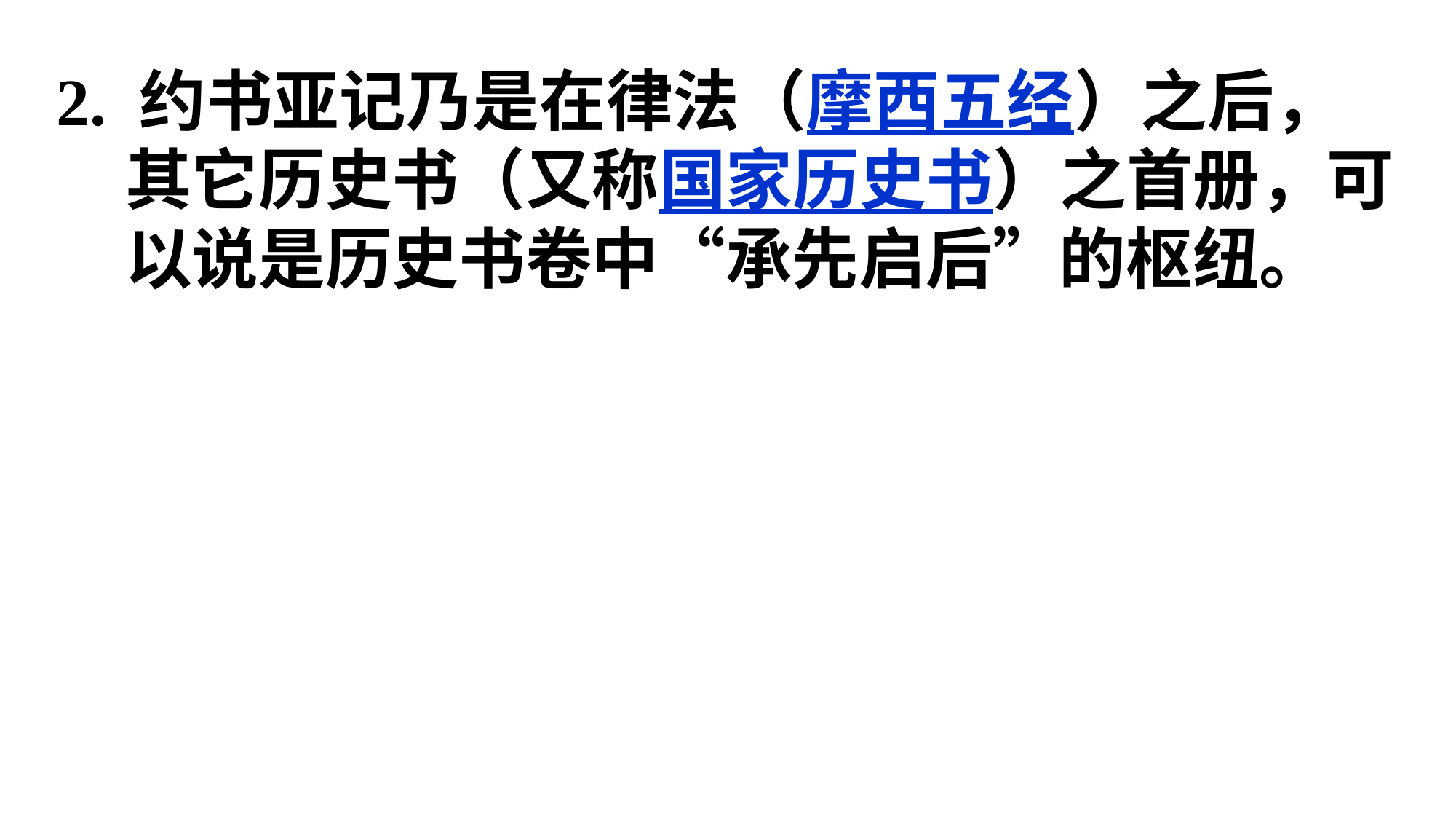

2. 约书亚记乃是在律法（摩西五经）之后，其它历史书（又称国家历史书）之首册，可以说是历史书卷中“承先启后”的枢纽。